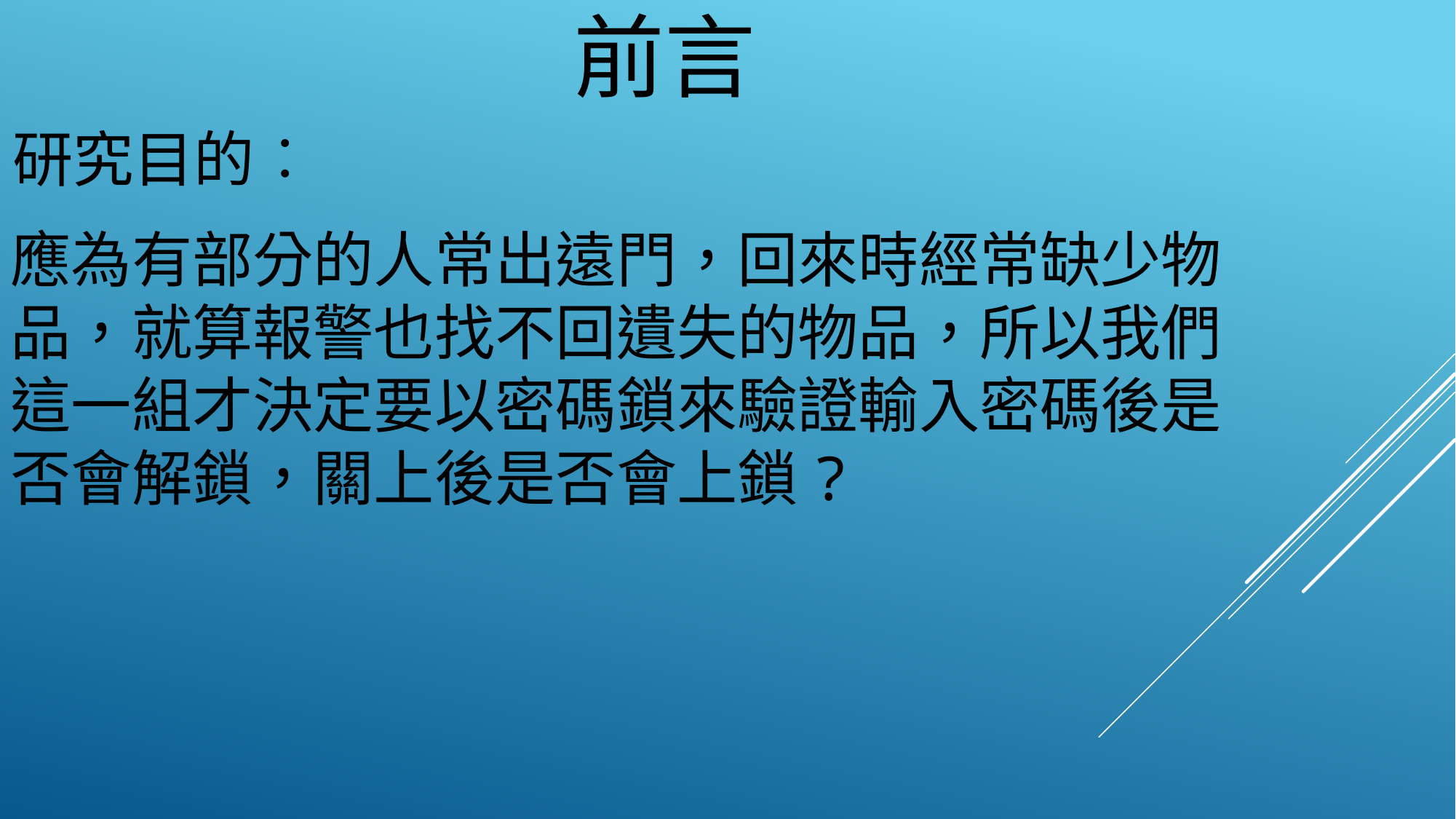

前言
研究目的︰
應為有部分的人常出遠門，回來時經常缺少物品，就算報警也找不回遺失的物品，所以我們這一組才決定要以密碼鎖來驗證輸入密碼後是否會解鎖，關上後是否會上鎖?